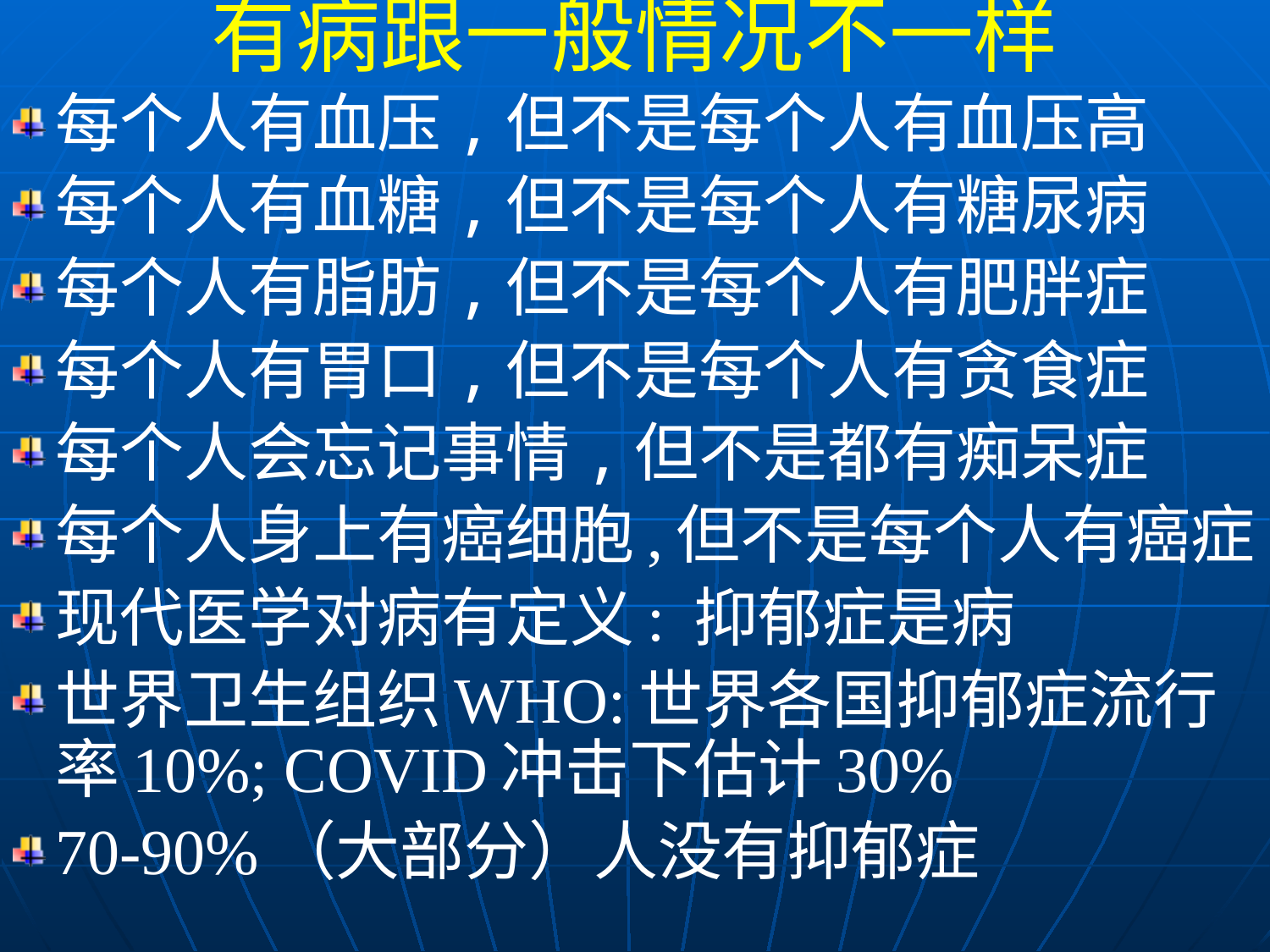

有病跟一般情况不一样
每个人有血压,但不是每个人有血压高
每个人有血糖,但不是每个人有糖尿病
每个人有脂肪,但不是每个人有肥胖症
每个人有胃口,但不是每个人有贪食症
每个人会忘记事情,但不是都有痴呆症
每个人身上有癌细胞,但不是每个人有癌症
现代医学对病有定义: 抑郁症是病
世界卫生组织WHO:世界各国抑郁症流行率10%; COVID冲击下估计30%
70-90%（大部分）人没有抑郁症